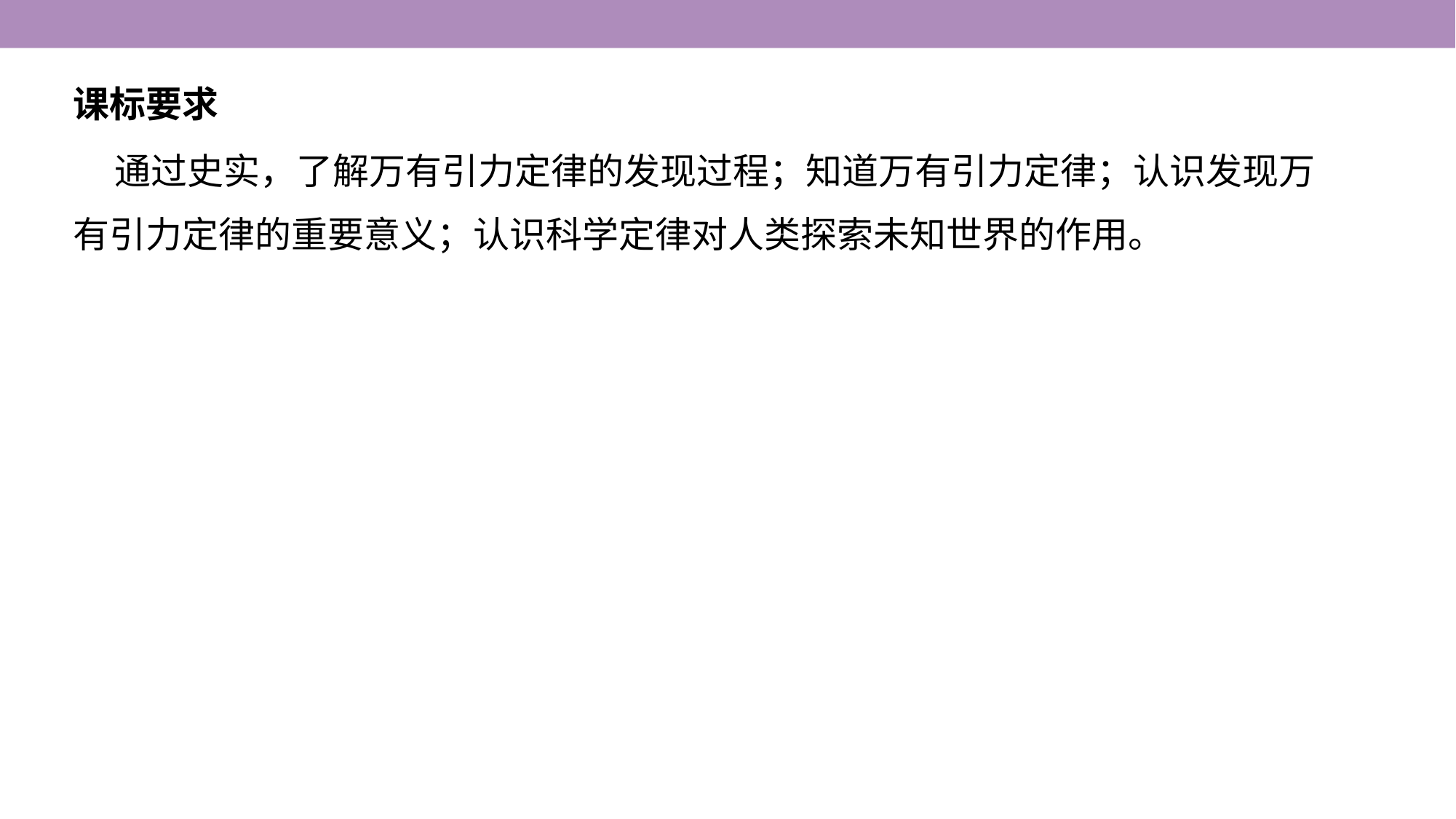

课标要求
    通过史实，了解万有引力定律的发现过程；知道万有引力定律；认识发现万
有引力定律的重要意义；认识科学定律对人类探索未知世界的作用。